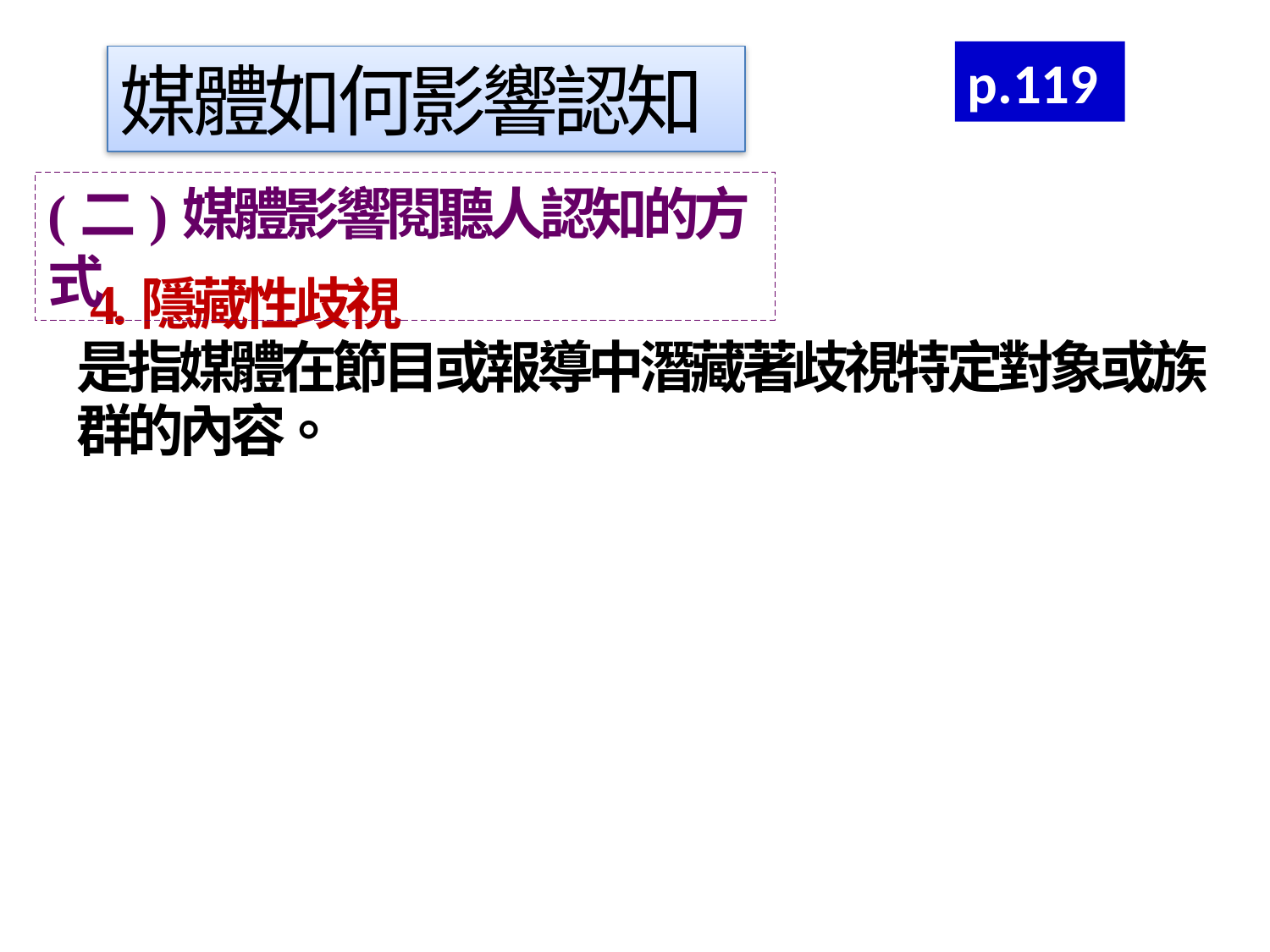

p.119
媒體如何影響認知
(二)媒體影響閱聽人認知的方式
 4.隱藏性歧視
是指媒體在節目或報導中潛藏著歧視特定對象或族群的內容。